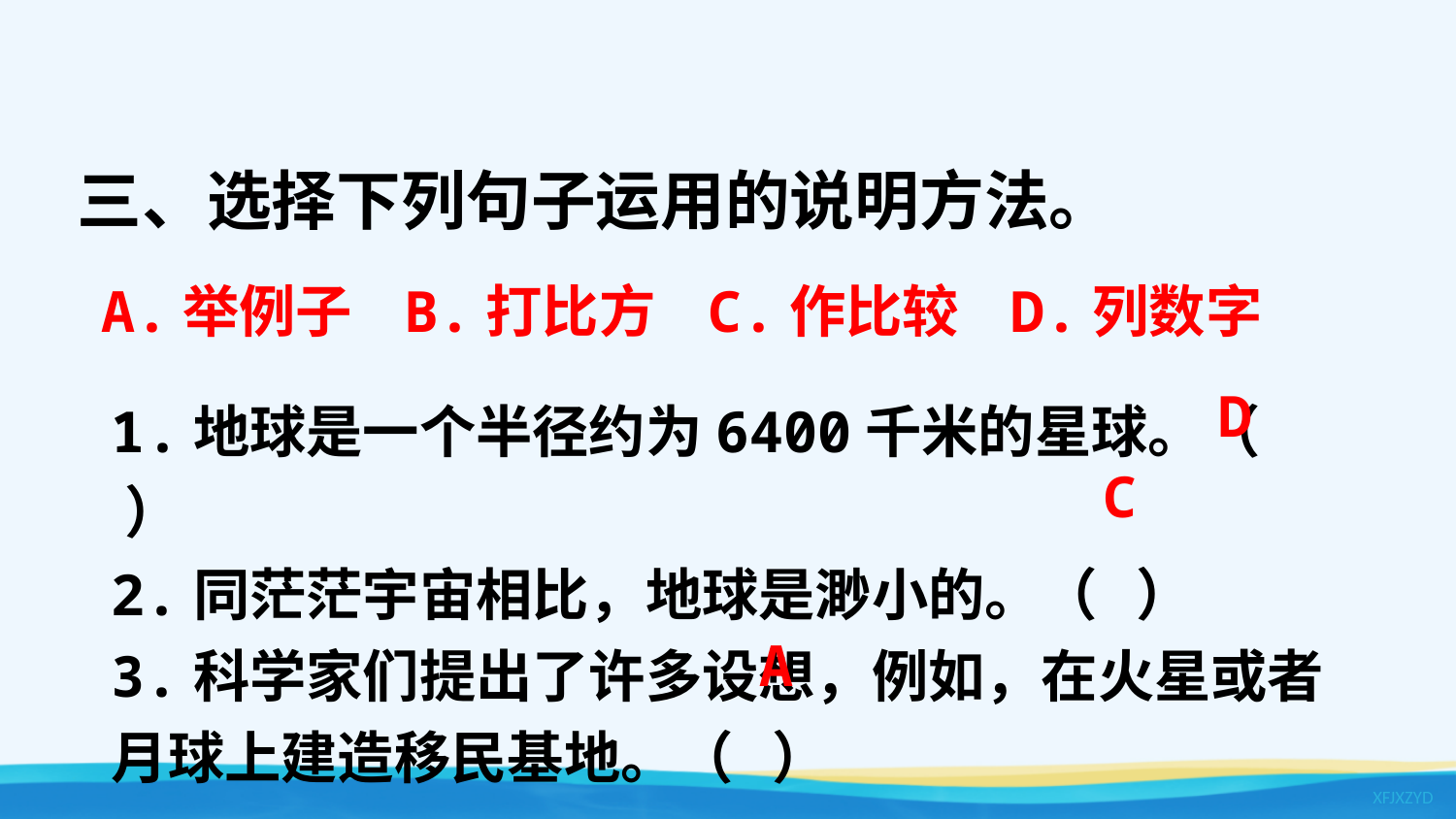

三、选择下列句子运用的说明方法。
A.举例子   B.打比方   C.作比较   D.列数字
1.地球是一个半径约为6400千米的星球。（   ）
2.同茫茫宇宙相比，地球是渺小的。（   ）
3.科学家们提出了许多设想，例如，在火星或者月球上建造移民基地。（   ）
D
C
A